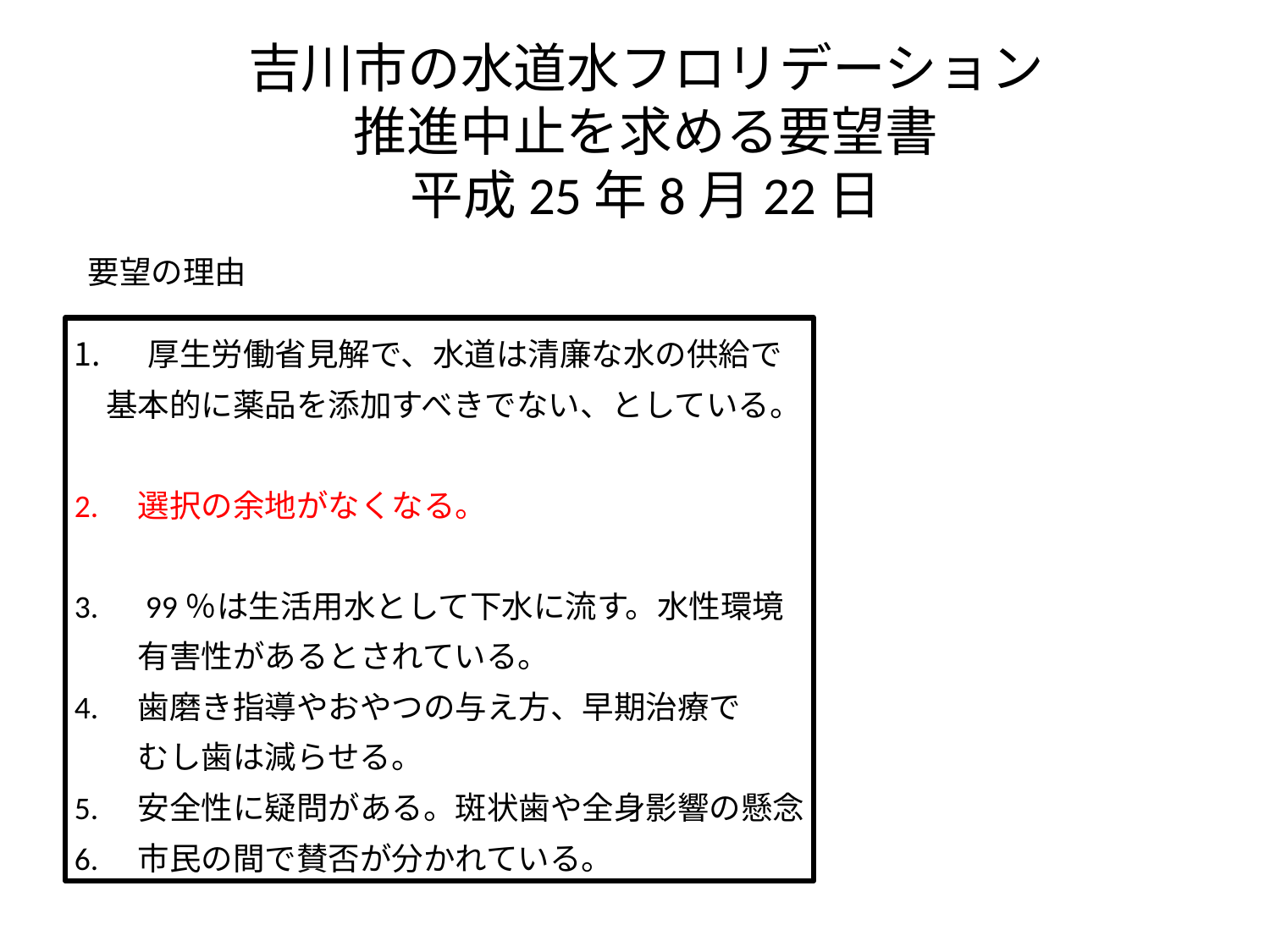

# 吉川市の水道水フロリデーション 推進中止を求める要望書 平成25年8月22日
要望の理由
厚生労働省見解で、水道は清廉な水の供給で
　基本的に薬品を添加すべきでない、としている。

2.　選択の余地がなくなる。

3.　99％は生活用水として下水に流す。水性環境
　　有害性があるとされている。
4.　歯磨き指導やおやつの与え方、早期治療で
　　むし歯は減らせる。
5.　安全性に疑問がある。斑状歯や全身影響の懸念
6.　市民の間で賛否が分かれている。